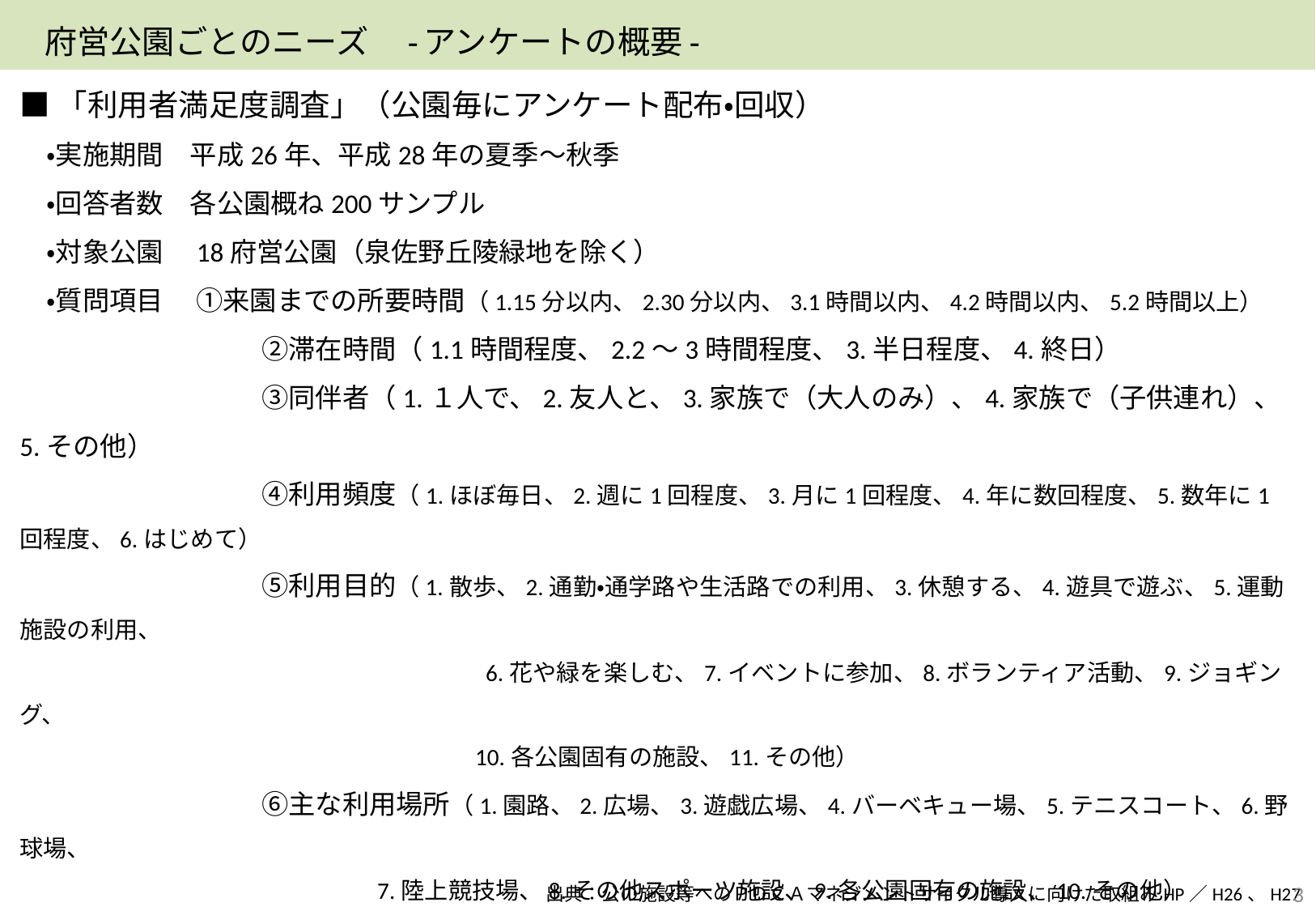

府営公園ごとのニーズ　-アンケートの概要-
■「利用者満足度調査」（公園毎にアンケート配布・回収）
　・実施期間　平成26年、平成28年の夏季～秋季
　・回答者数　各公園概ね200サンプル
　・対象公園　18府営公園（泉佐野丘陵緑地を除く）
　・質問項目　 ①来園までの所要時間（1.15分以内、2.30分以内、3.1時間以内、4.2時間以内、5.2時間以上）
　　　　　　　　　②滞在時間（1.1時間程度、2.2～3時間程度、3.半日程度、4.終日）
　　　　　　　　　③同伴者（1.１人で、2.友人と、3.家族で（大人のみ）、4.家族で（子供連れ）、5.その他）
　　　　　　　　　④利用頻度（1.ほぼ毎日、2.週に1回程度、3.月に1回程度、4.年に数回程度、5.数年に1回程度、6.はじめて）
　　　　　　　　　 　⑤利用目的（1.散歩、2.通勤・通学路や生活路での利用、3.休憩する、4.遊具で遊ぶ、5.運動施設の利用、
　　　　　　　　　　　　　　　　　　　  6.花や緑を楽しむ、7.イベントに参加、8.ボランティア活動、9.ジョギング、
　　　　　　　　　　　　　　　　　　　10.各公園固有の施設、11.その他）
　　　　　　　　　⑥主な利用場所（1.園路、2.広場、3.遊戯広場、4.バーベキュー場、5.テニスコート、6.野球場、
                                                                    7.陸上競技場、8.その他スポーツ施設、9.各公園固有の施設、10.その他）

3
出典：公の施設等へのＰＤＣＡマネジメントサイクル導入に向けた取組みHP／H26、H27